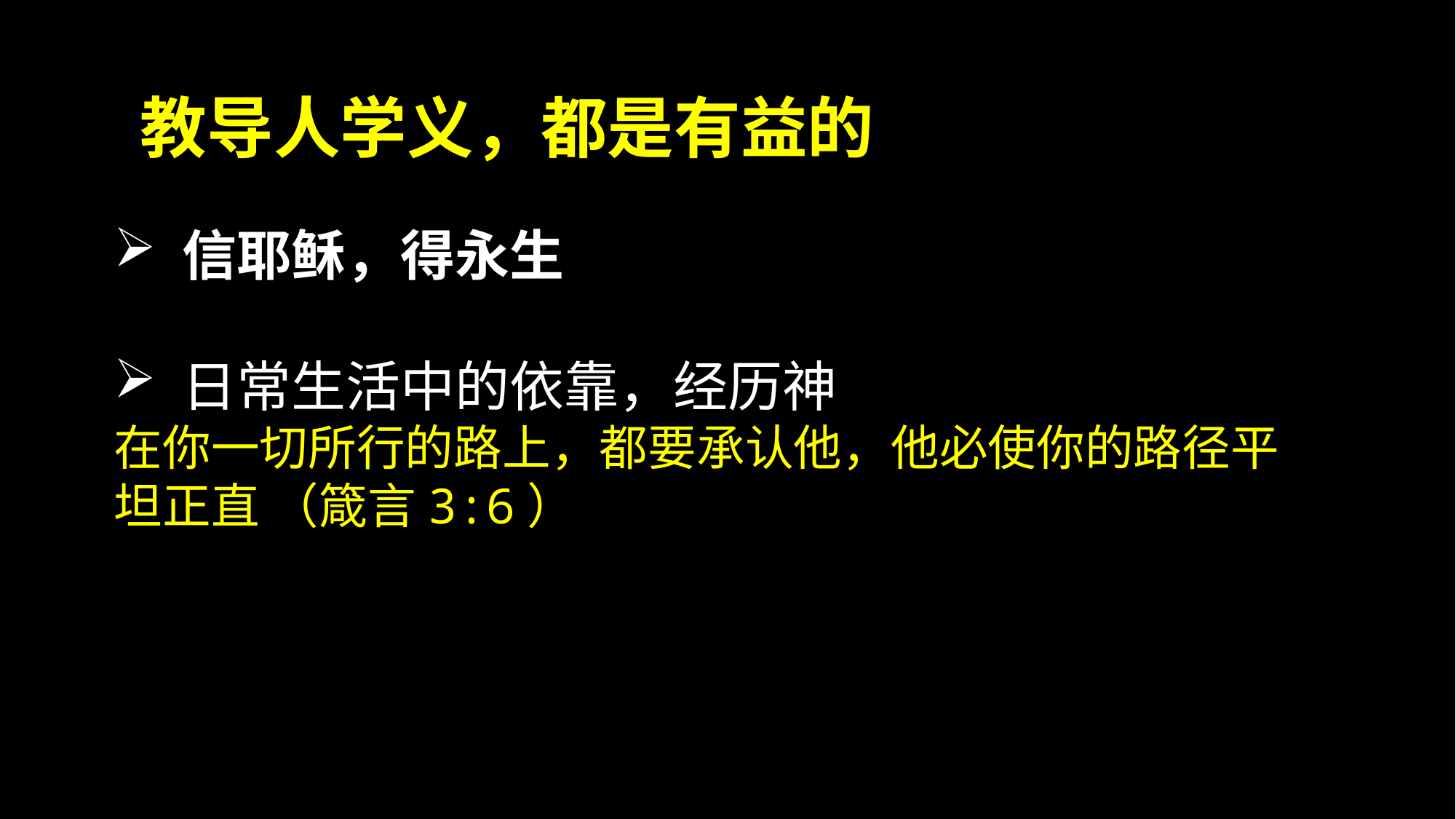

教导人学义，都是有益的
信耶稣，得永生

日常生活中的依靠，经历神
在你一切所行的路上，都要承认他，他必使你的路径平坦正直 （箴言3:6）